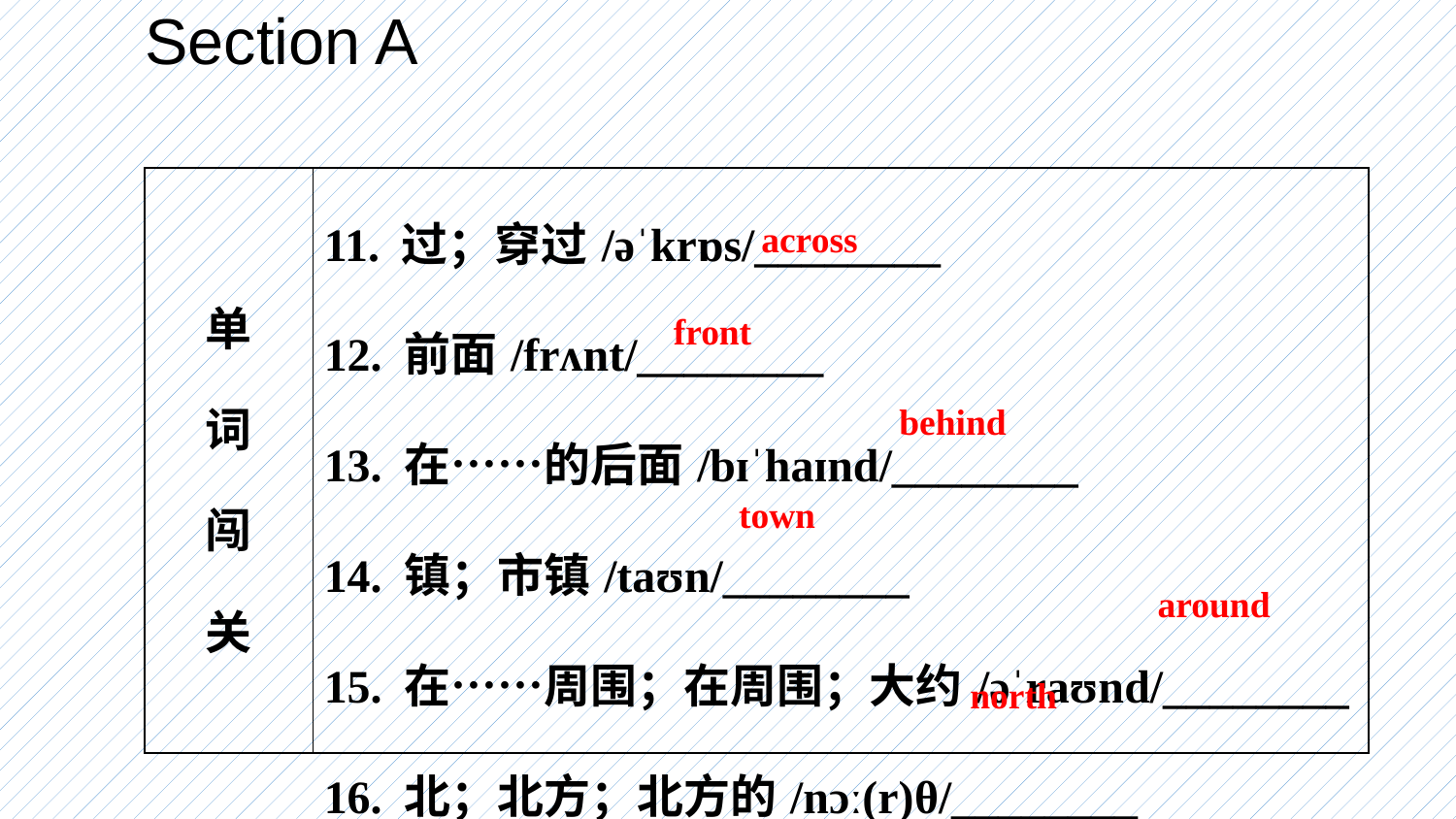

Section A

| 单 词 闯 关 | 11. 过；穿过/əˈkrɒs/\_\_\_\_\_\_\_\_ 12. 前面/frʌnt/\_\_\_\_\_\_\_\_ 13. 在……的后面/bɪˈhaɪnd/\_\_\_\_\_\_\_\_ 14. 镇；市镇/taʊn/\_\_\_\_\_\_\_\_ 15. 在……周围；在周围；大约/əˈraʊnd/\_\_\_\_\_\_\_\_ 16. 北；北方；北方的/nɔː(r)θ/\_\_\_\_\_\_\_\_ |
| --- | --- |
across
front
behind
town
around
north